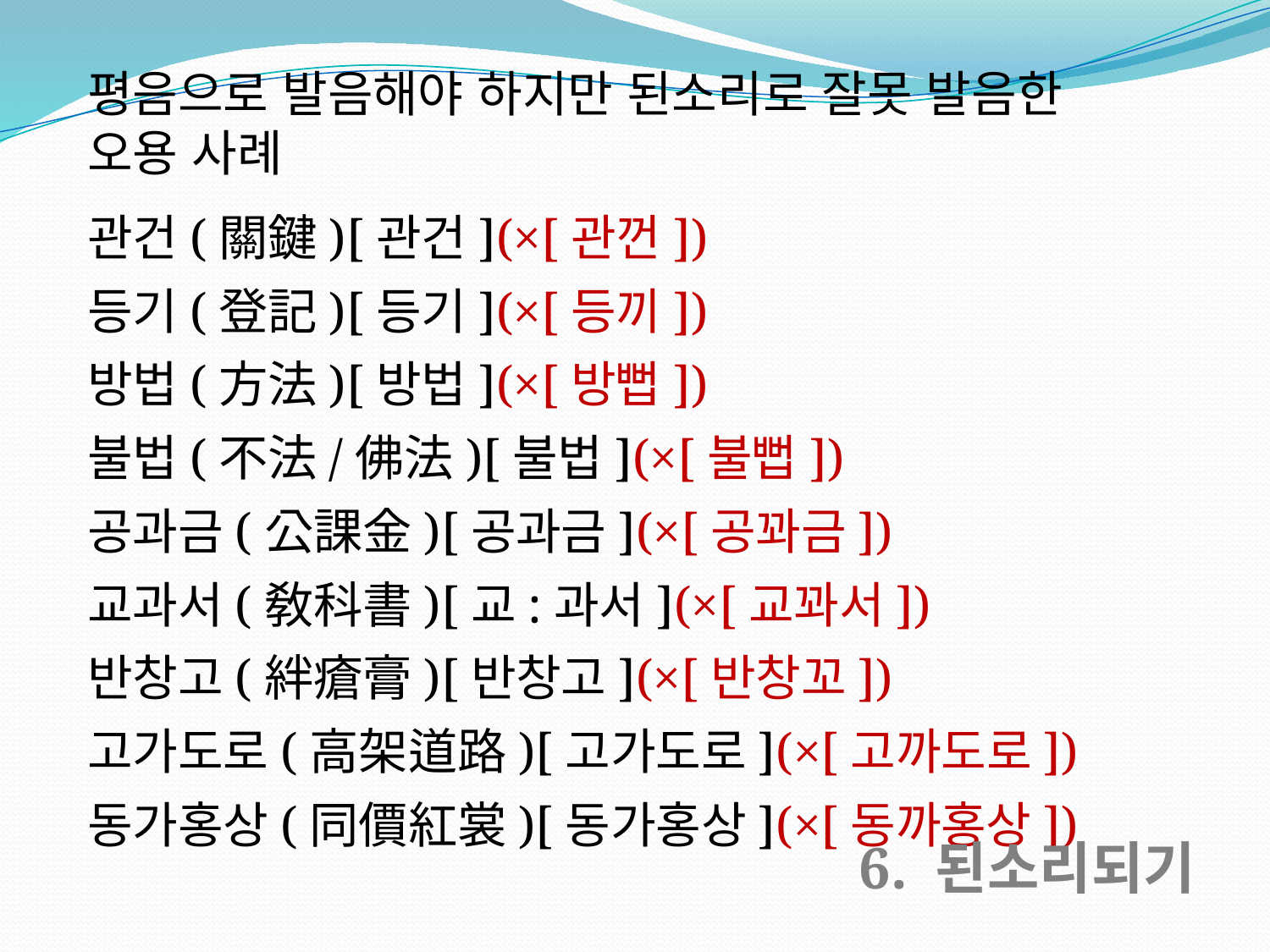

평음으로 발음해야 하지만 된소리로 잘못 발음한
오용 사례
관건(關鍵)[관건](×[관껀])
등기(登記)[등기](×[등끼])
방법(方法)[방법](×[방뻡])
불법(不法/佛法)[불법](×[불뻡])
공과금(公課金)[공과금](×[공꽈금])
교과서(敎科書)[교:과서](×[교꽈서])
반창고(絆瘡膏)[반창고](×[반창꼬])
고가도로(高架道路)[고가도로](×[고까도로])
동가홍상(同價紅裳)[동가홍상](×[동까홍상])

6. 된소리되기